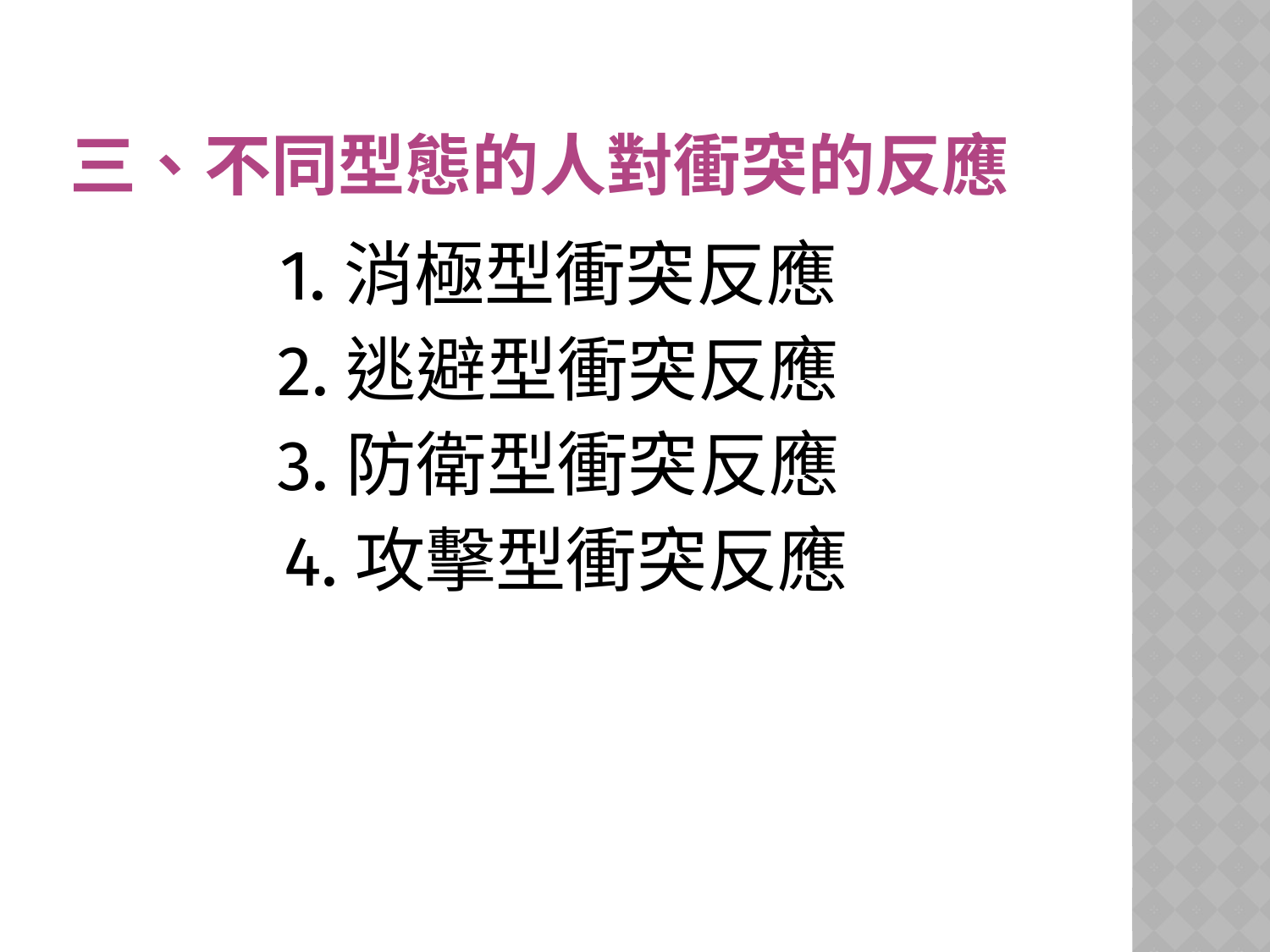

# 三、不同型態的人對衝突的反應
1.消極型衝突反應
2.逃避型衝突反應
3.防衛型衝突反應
4.攻擊型衝突反應